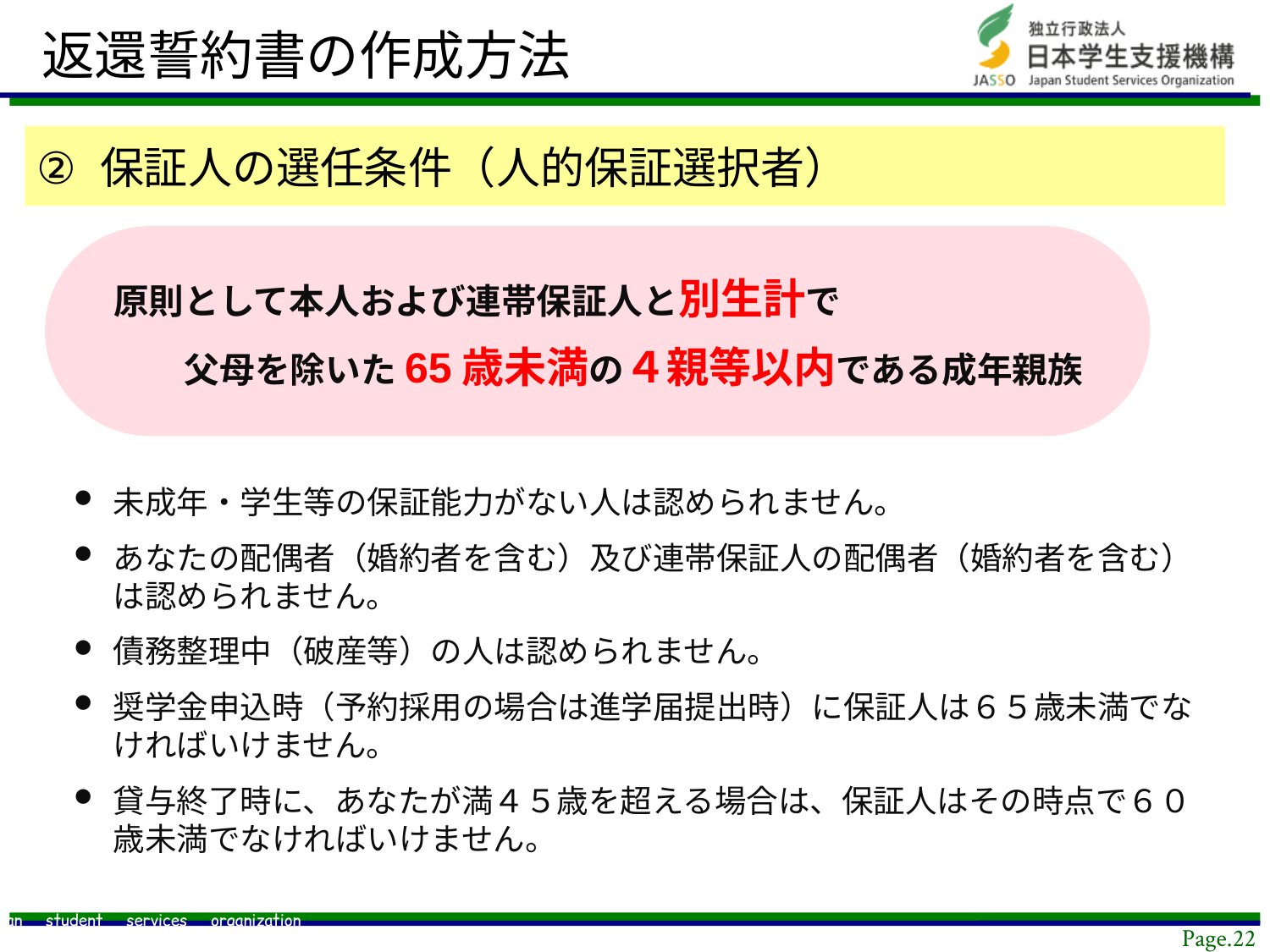

返還誓約書の作成方法
保証人の選任条件（人的保証選択者）

原則として本人および連帯保証人と別生計で
　　父母を除いた65歳未満の４親等以内である成年親族
未成年・学生等の保証能力がない人は認められません。
あなたの配偶者（婚約者を含む）及び連帯保証人の配偶者（婚約者を含む）は認められません。
債務整理中（破産等）の人は認められません。
奨学金申込時（予約採用の場合は進学届提出時）に保証人は６５歳未満でなければいけません。
貸与終了時に、あなたが満４５歳を超える場合は、保証人はその時点で６０歳未満でなければいけません。